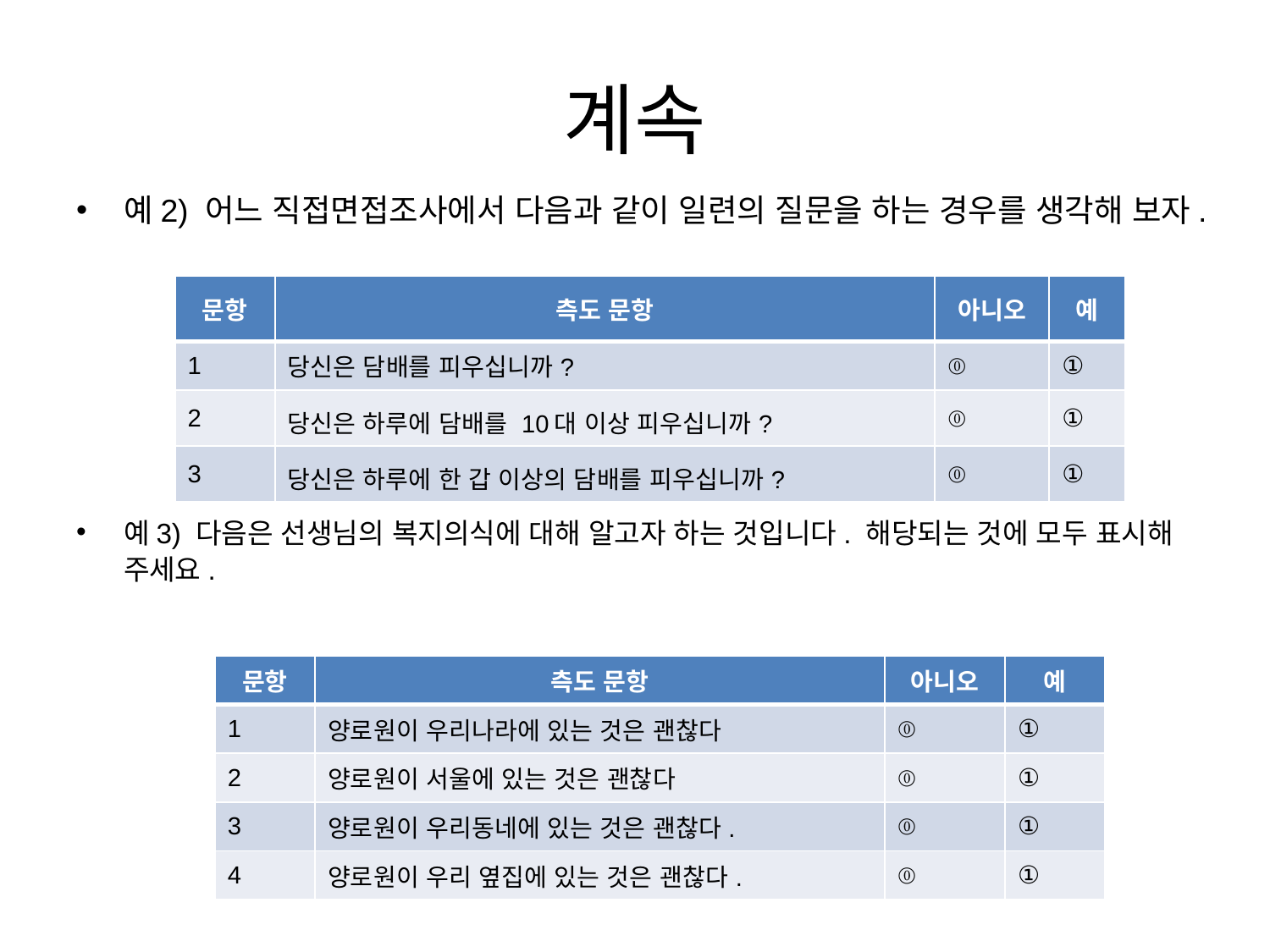

# 계속
예2) 어느 직접면접조사에서 다음과 같이 일련의 질문을 하는 경우를 생각해 보자.

예3) 다음은 선생님의 복지의식에 대해 알고자 하는 것입니다. 해당되는 것에 모두 표시해 주세요.

| 문항 | 측도 문항 | 아니오 | 예 |
| --- | --- | --- | --- |
| 1 | 당신은 담배를 피우십니까? | ⓪ | ① |
| 2 | 당신은 하루에 담배를 10대 이상 피우십니까? | ⓪ | ① |
| 3 | 당신은 하루에 한 갑 이상의 담배를 피우십니까? | ⓪ | ① |
| 문항 | 측도 문항 | 아니오 | 예 |
| --- | --- | --- | --- |
| 1 | 양로원이 우리나라에 있는 것은 괜찮다 | ⓪ | ① |
| 2 | 양로원이 서울에 있는 것은 괜찮다 | ⓪ | ① |
| 3 | 양로원이 우리동네에 있는 것은 괜찮다. | ⓪ | ① |
| 4 | 양로원이 우리 옆집에 있는 것은 괜찮다. | ⓪ | ① |